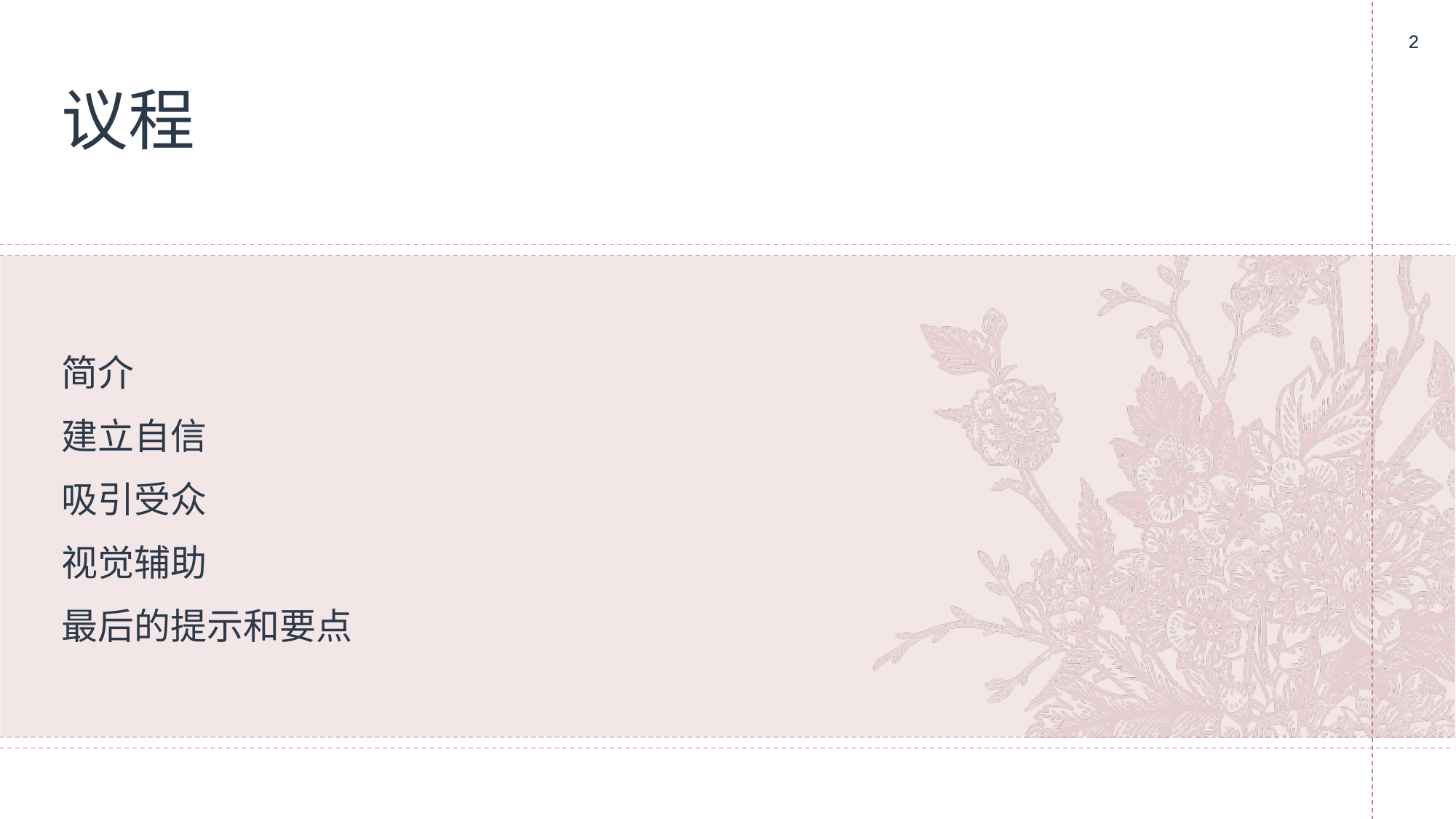

2
2
# 议程
简介
建立自信
吸引受众
视觉辅助
最后的提示和要点